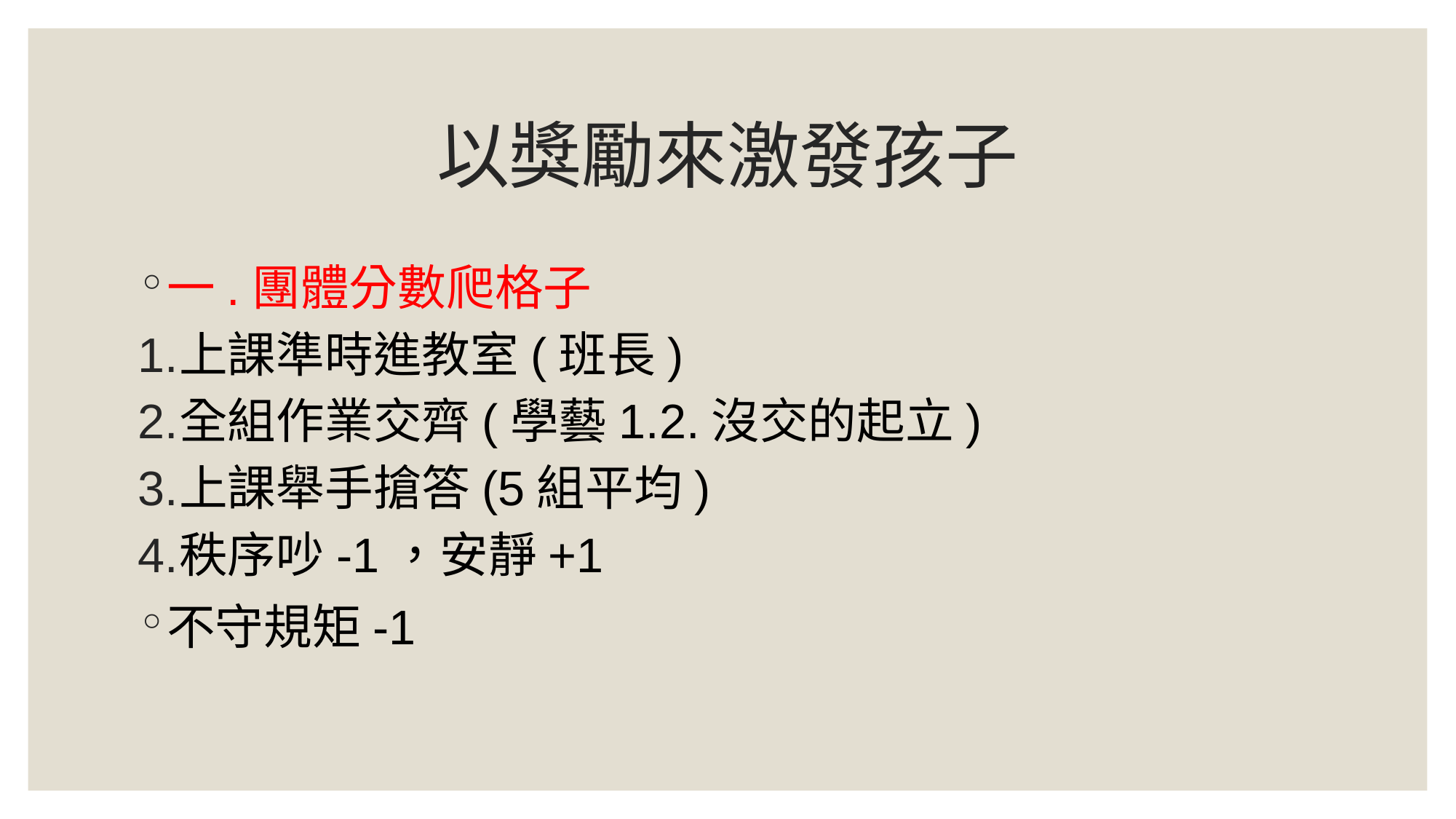

# 以獎勵來激發孩子
一.團體分數爬格子
上課準時進教室(班長)
全組作業交齊(學藝1.2.沒交的起立)
上課舉手搶答(5組平均)
秩序吵-1，安靜+1
不守規矩-1